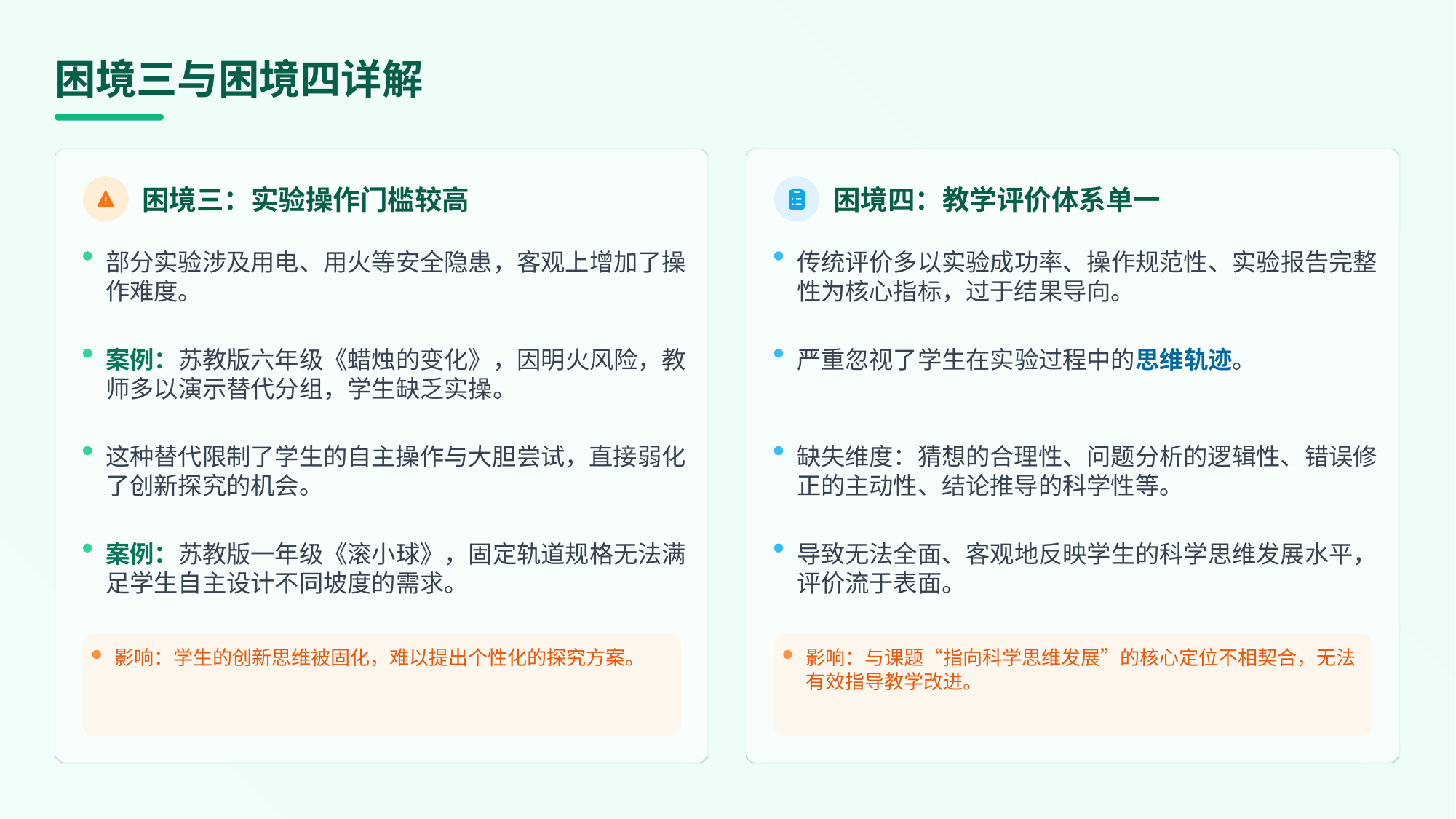

困境三与困境四详解

困境三：实验操作门槛较高
困境四：教学评价体系单一

部分实验涉及用电、用火等安全隐患，客观上增加了操作难度。
传统评价多以实验成功率、操作规范性、实验报告完整性为核心指标，过于结果导向。

案例：苏教版六年级《蜡烛的变化》，因明火风险，教师多以演示替代分组，学生缺乏实操。
严重忽视了学生在实验过程中的思维轨迹。

这种替代限制了学生的自主操作与大胆尝试，直接弱化了创新探究的机会。
缺失维度：猜想的合理性、问题分析的逻辑性、错误修正的主动性、结论推导的科学性等。

案例：苏教版一年级《滚小球》，固定轨道规格无法满足学生自主设计不同坡度的需求。
导致无法全面、客观地反映学生的科学思维发展水平，评价流于表面。

影响：学生的创新思维被固化，难以提出个性化的探究方案。
影响：与课题“指向科学思维发展”的核心定位不相契合，无法
有效指导教学改进。